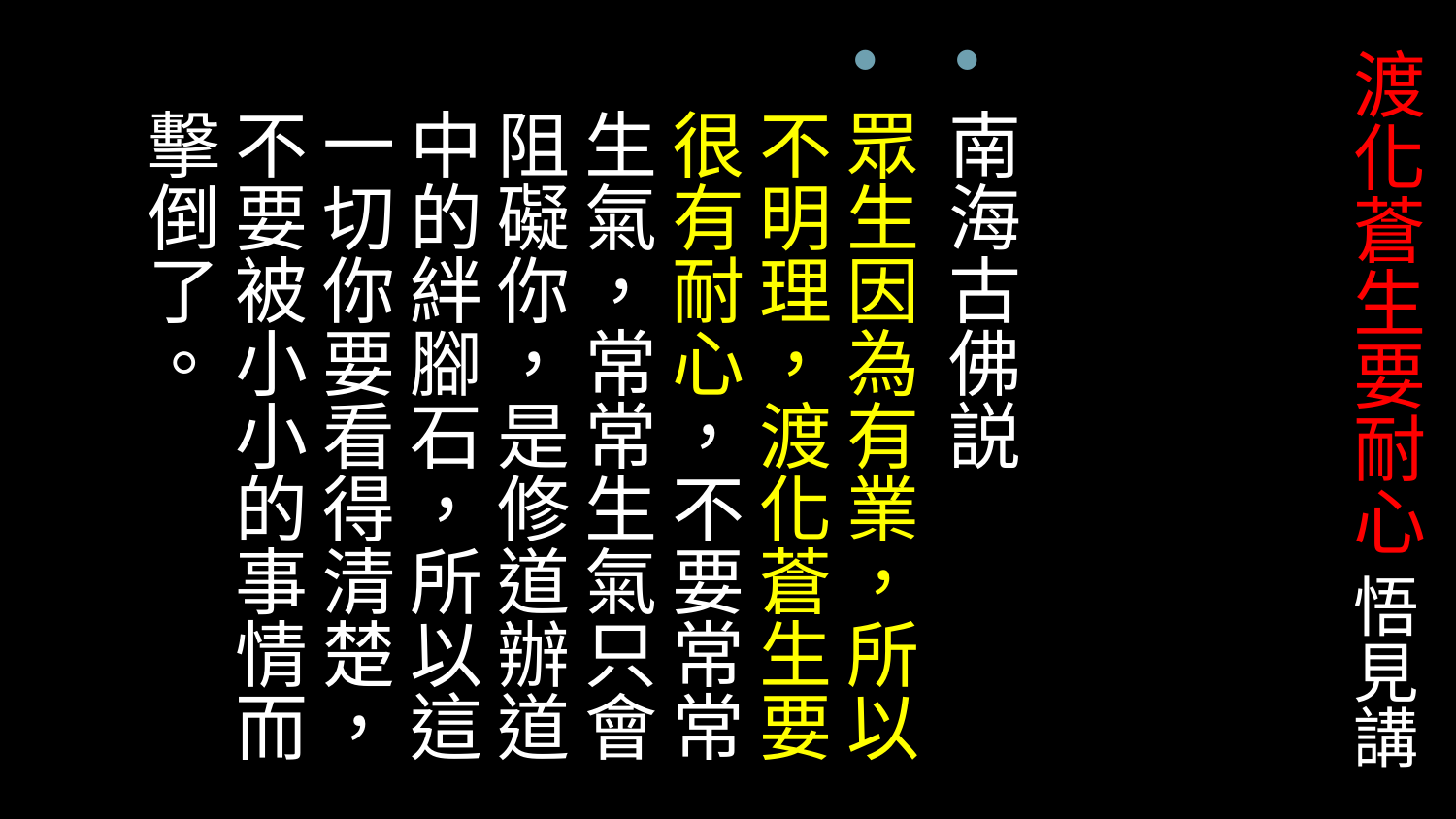

# 渡化蒼生要耐心 悟見講
南海古佛説
眾生因為有業，所以不明理，渡化蒼生要很有耐心，不要常常生氣，常常生氣只會阻礙你，是修道辦道中的絆腳石，所以這一切你要看得清楚，不要被小小的事情而擊倒了。